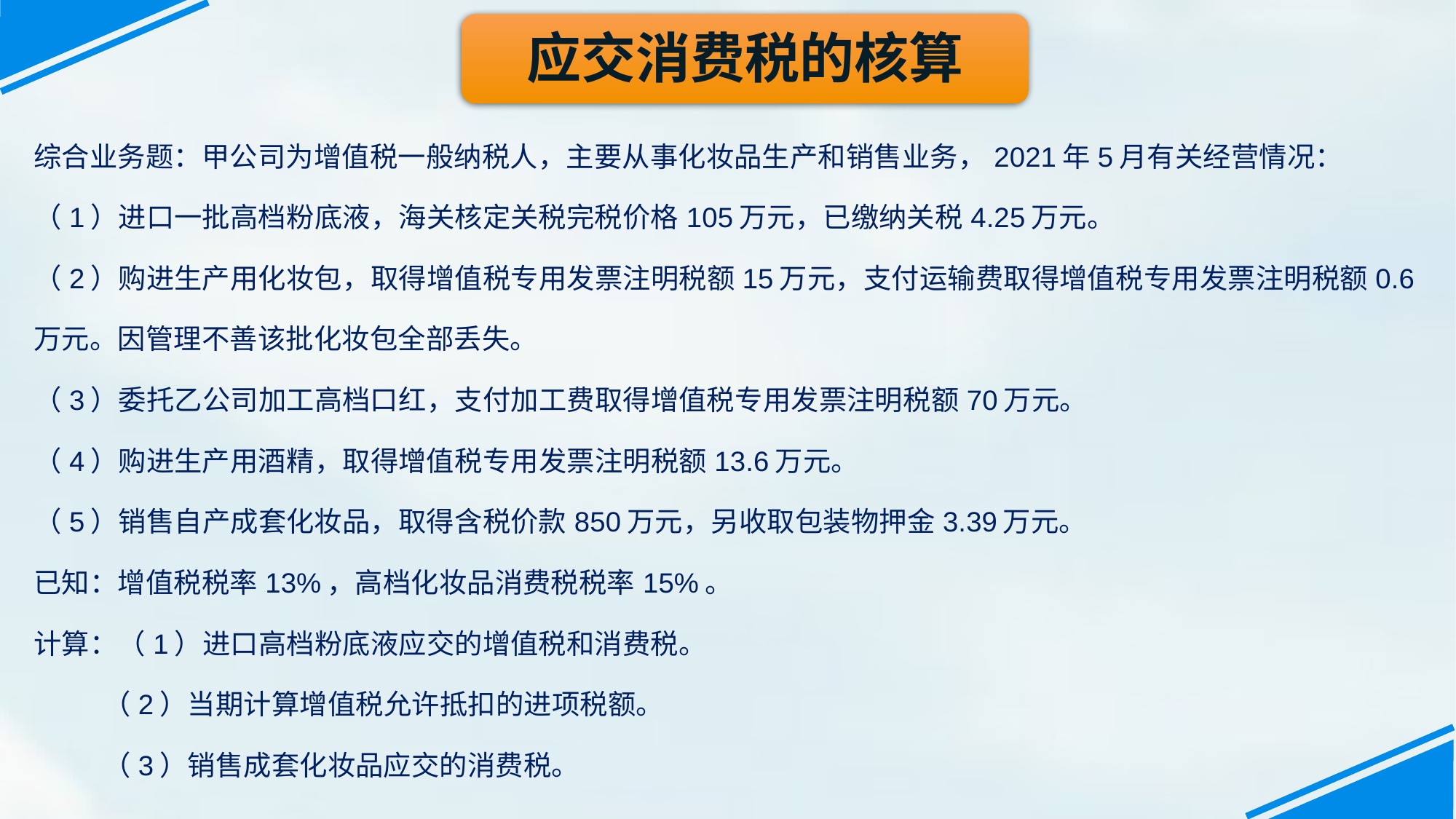

应交消费税的核算
综合业务题：甲公司为增值税一般纳税人，主要从事化妆品生产和销售业务，2021年5月有关经营情况：
（1）进口一批高档粉底液，海关核定关税完税价格105万元，已缴纳关税4.25万元。
（2）购进生产用化妆包，取得增值税专用发票注明税额15万元，支付运输费取得增值税专用发票注明税额0.6万元。因管理不善该批化妆包全部丢失。
（3）委托乙公司加工高档口红，支付加工费取得增值税专用发票注明税额70万元。
（4）购进生产用酒精，取得增值税专用发票注明税额13.6万元。
（5）销售自产成套化妆品，取得含税价款850万元，另收取包装物押金3.39万元。
已知：增值税税率13%，高档化妆品消费税税率15%。
计算：（1）进口高档粉底液应交的增值税和消费税。
          （2）当期计算增值税允许抵扣的进项税额。
          （3）销售成套化妆品应交的消费税。